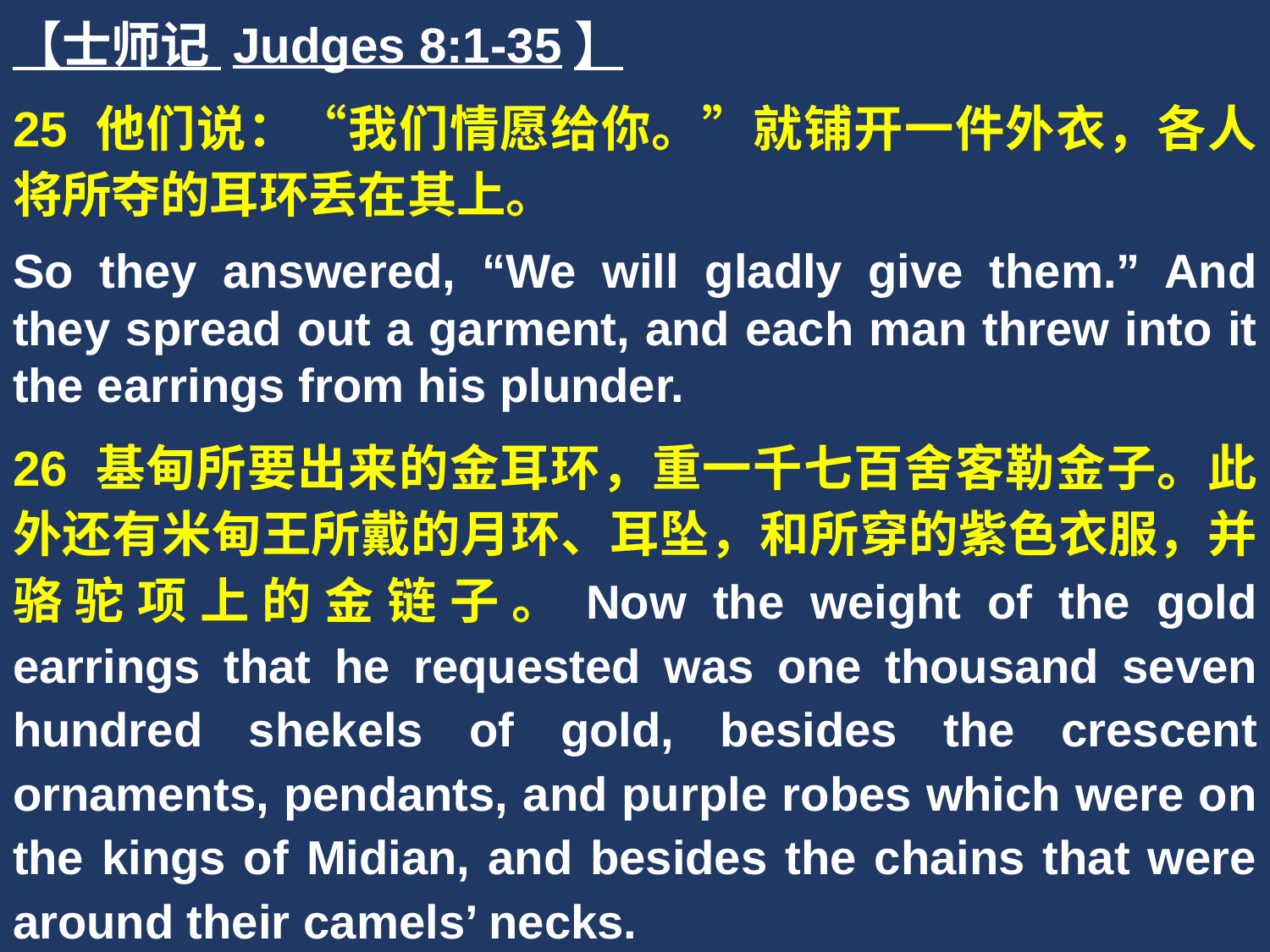

【士师记 Judges 8:1-35】
25 他们说：“我们情愿给你。”就铺开一件外衣，各人将所夺的耳环丢在其上。
So they answered, “We will gladly give them.” And they spread out a garment, and each man threw into it the earrings from his plunder.
26 基甸所要出来的金耳环，重一千七百舍客勒金子。此外还有米甸王所戴的月环、耳坠，和所穿的紫色衣服，并骆驼项上的金链子。Now the weight of the gold earrings that he requested was one thousand seven hundred shekels of gold, besides the crescent ornaments, pendants, and purple robes which were on the kings of Midian, and besides the chains that were around their camels’ necks.